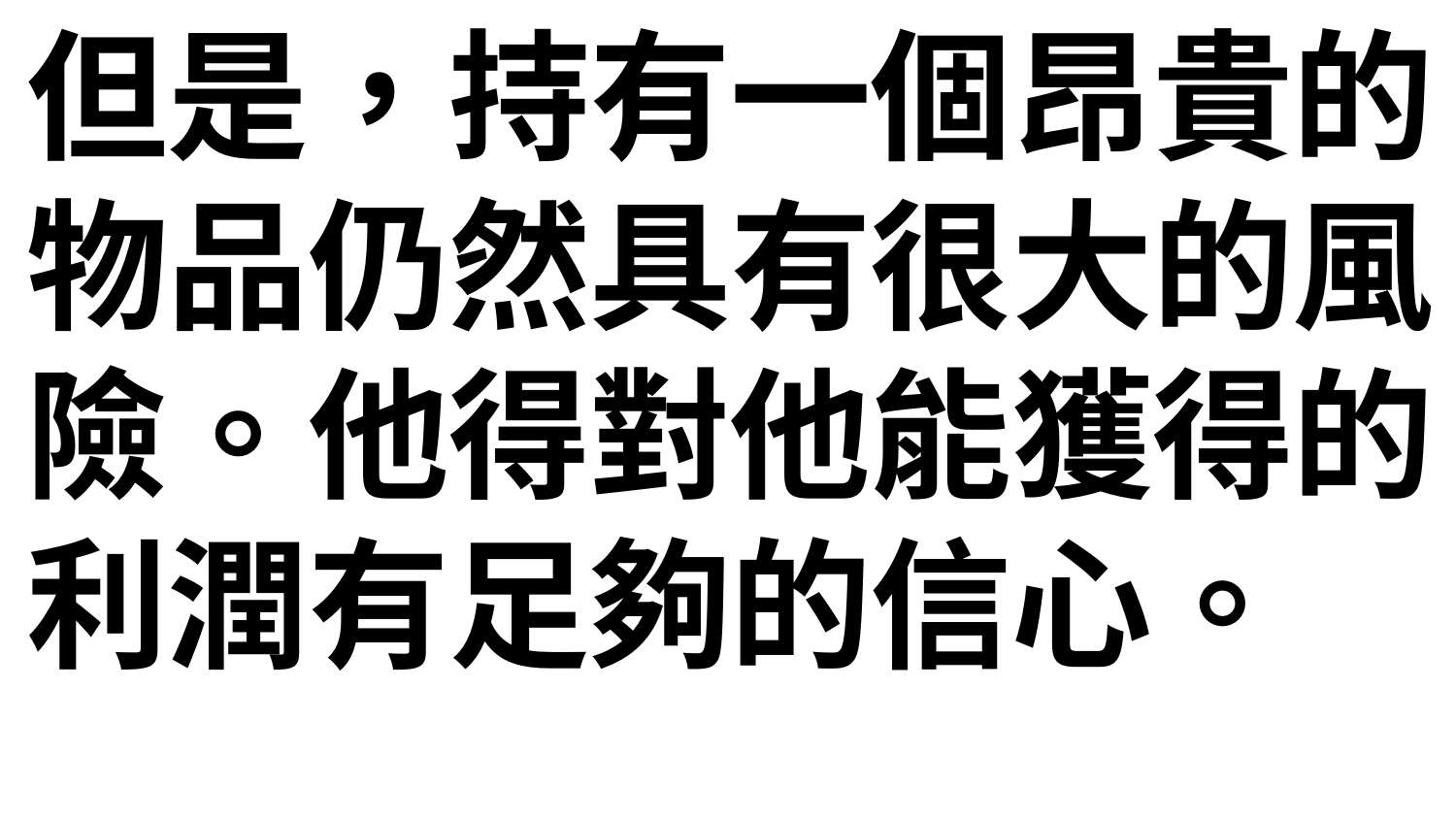

但是，持有一個昂貴的物品仍然具有很大的風險。他得對他能獲得的利潤有足夠的信心。